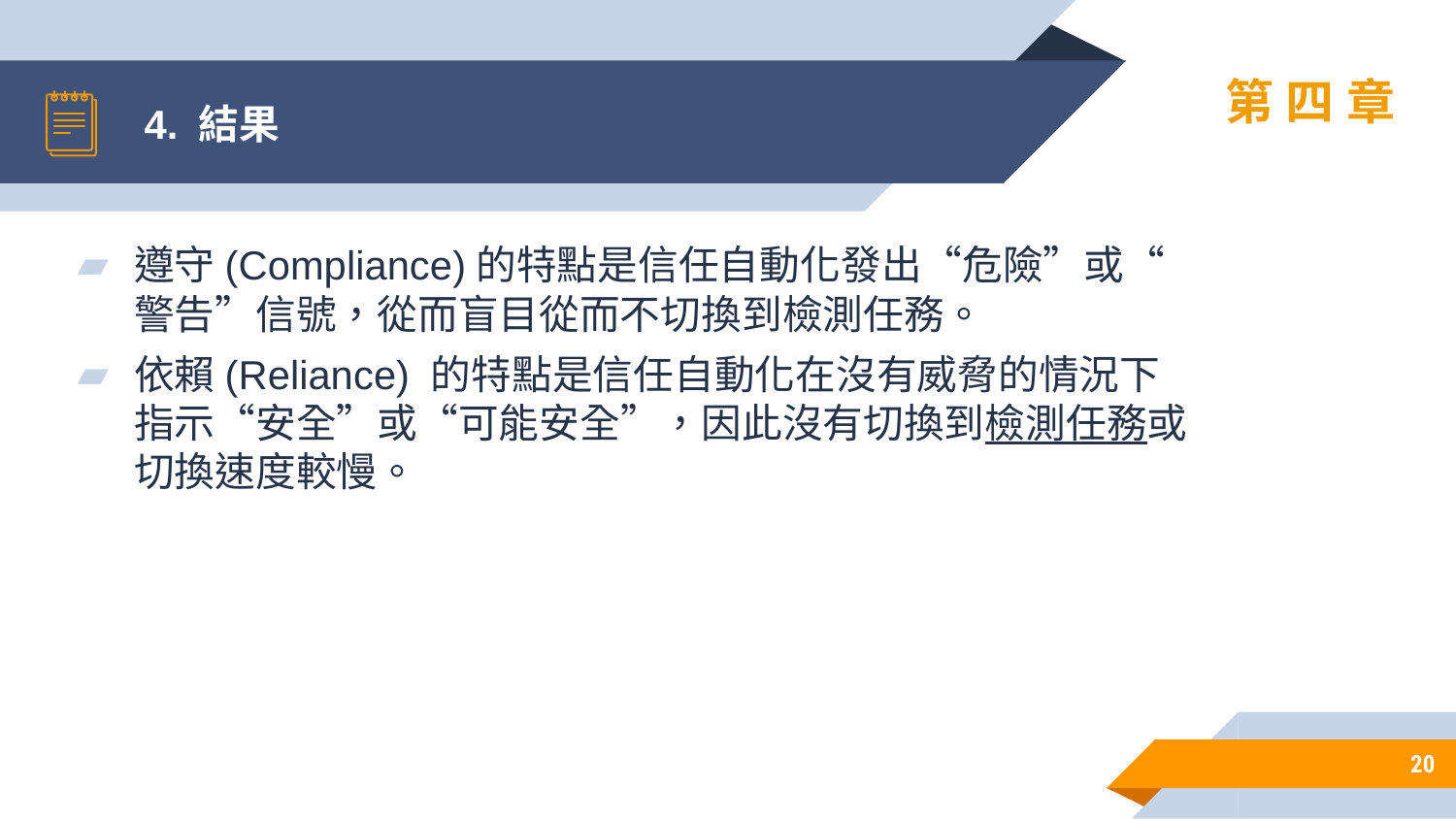

# 4. 結果
第四章

遵守(Compliance)的特點是信任自動化發出“危險”或“警告”信號，從而盲目從而不切換到檢測任務。
依賴(Reliance) 的特點是信任自動化在沒有威脅的情況下指示“安全”或“可能安全”，因此沒有切換到檢測任務或切換速度較慢。

20